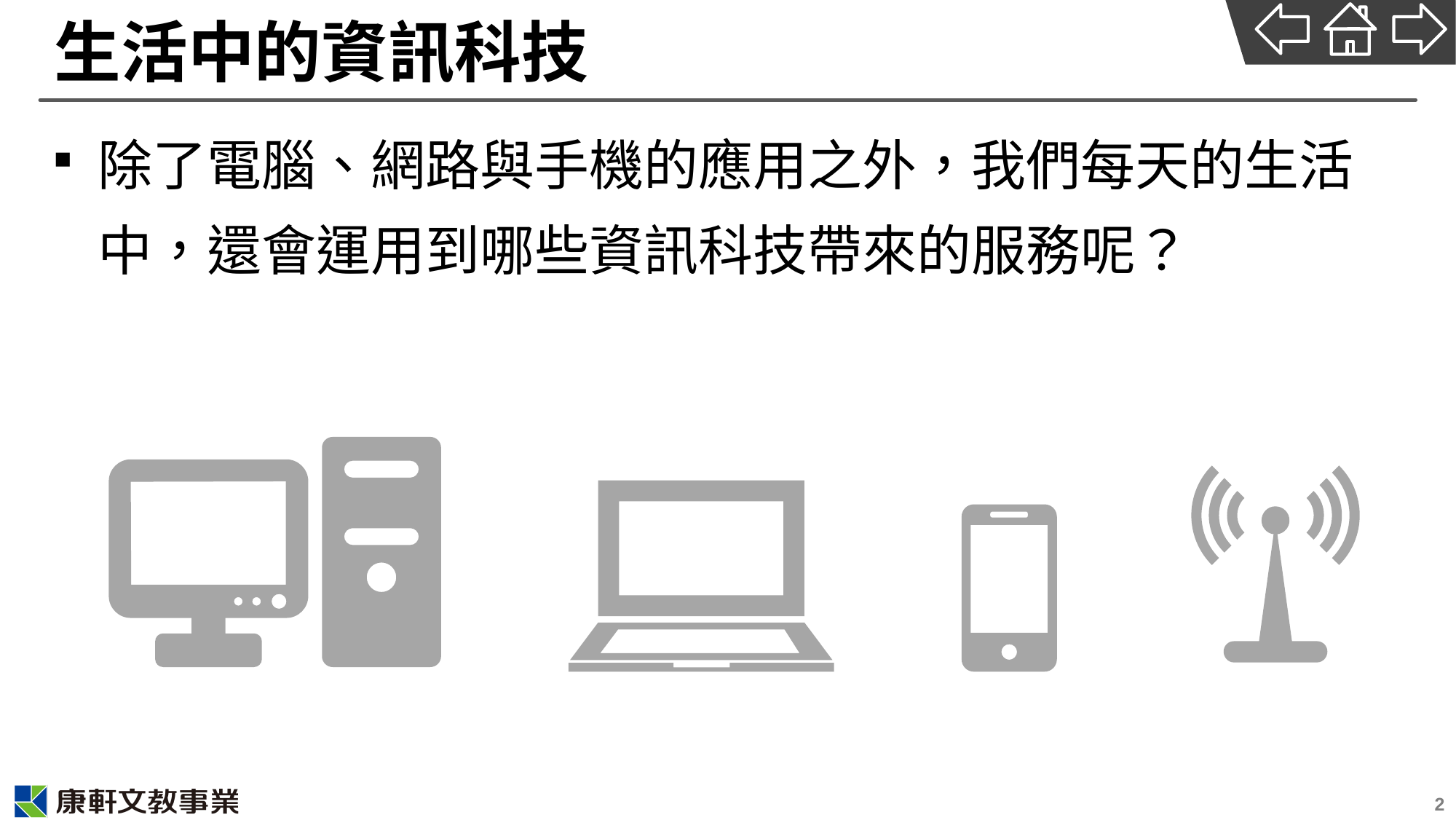

# 生活中的資訊科技
除了電腦、網路與手機的應用之外，我們每天的生活中，還會運用到哪些資訊科技帶來的服務呢？

2